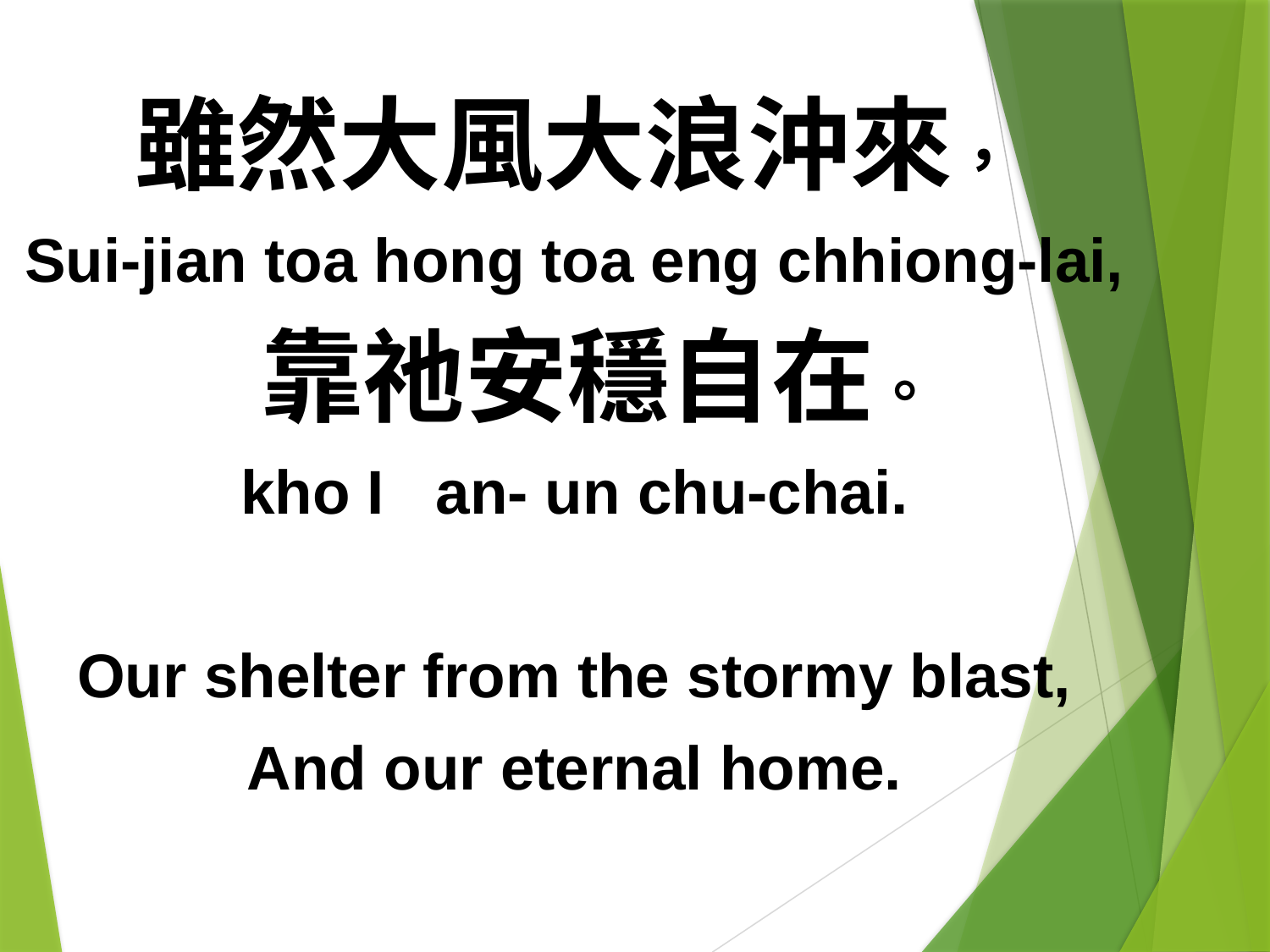

雖然大風大浪沖來，
Sui-jian toa hong toa eng chhiong-lai,
 靠祂安穩自在。
kho I   an- un chu-chai.

Our shelter from the stormy blast,
And our eternal home.